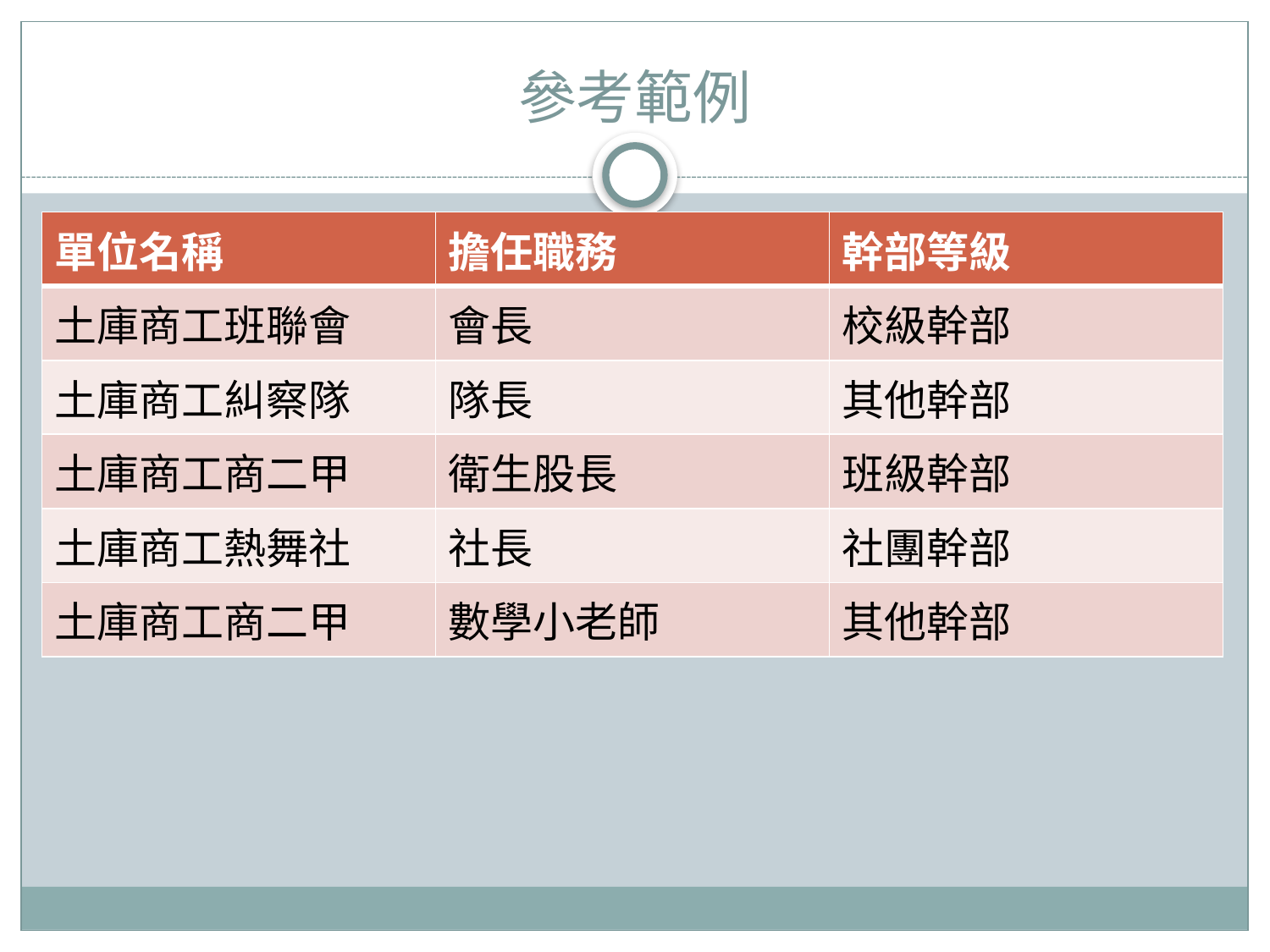

# 參考範例
| 單位名稱 | 擔任職務 | 幹部等級 |
| --- | --- | --- |
| 土庫商工班聯會 | 會長 | 校級幹部 |
| 土庫商工糾察隊 | 隊長 | 其他幹部 |
| 土庫商工商二甲 | 衛生股長 | 班級幹部 |
| 土庫商工熱舞社 | 社長 | 社團幹部 |
| 土庫商工商二甲 | 數學小老師 | 其他幹部 |